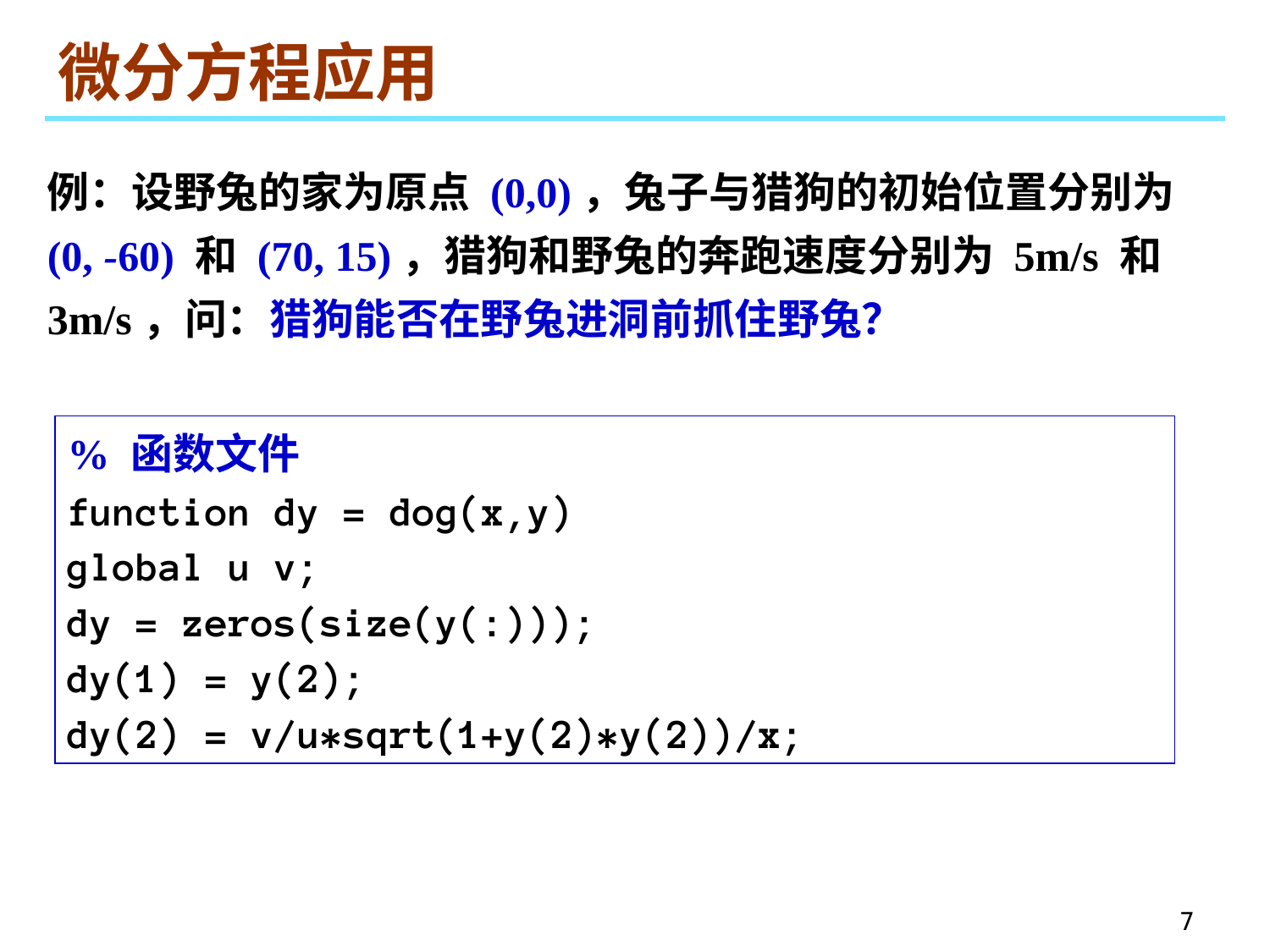

# 微分方程应用
例：设野兔的家为原点 (0,0)，兔子与猎狗的初始位置分别为 (0, -60) 和 (70, 15)，猎狗和野兔的奔跑速度分别为 5m/s 和 3m/s，问：猎狗能否在野兔进洞前抓住野兔？
% 函数文件
function dy = dog(x,y)
global u v;
dy = zeros(size(y(:)));
dy(1) = y(2);
dy(2) = v/u*sqrt(1+y(2)*y(2))/x;

7